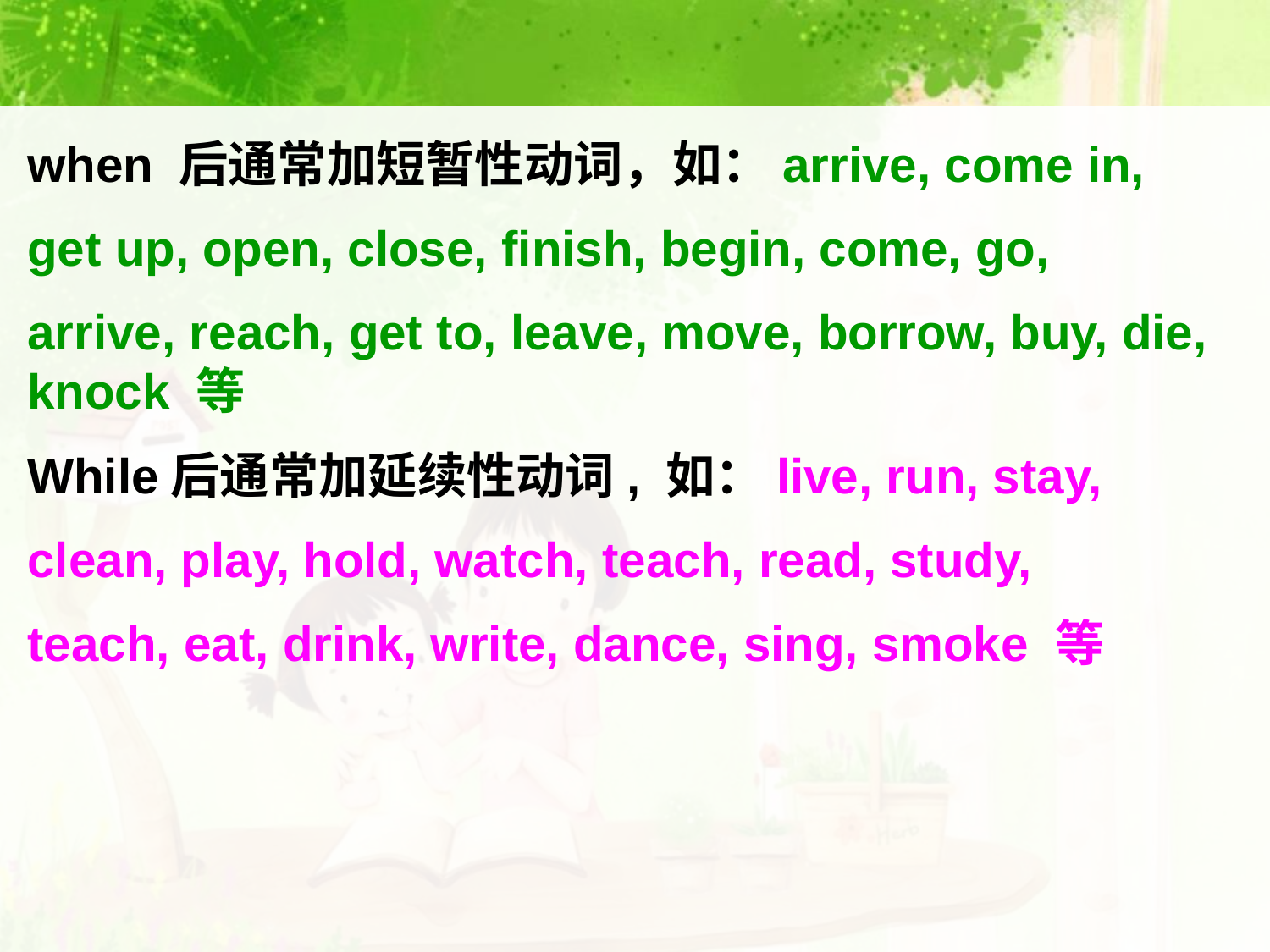

when 后通常加短暂性动词，如：arrive, come in,
get up, open, close, finish, begin, come, go,
arrive, reach, get to, leave, move, borrow, buy, die, knock 等
While后通常加延续性动词, 如：live, run, stay,
clean, play, hold, watch, teach, read, study,
teach, eat, drink, write, dance, sing, smoke 等